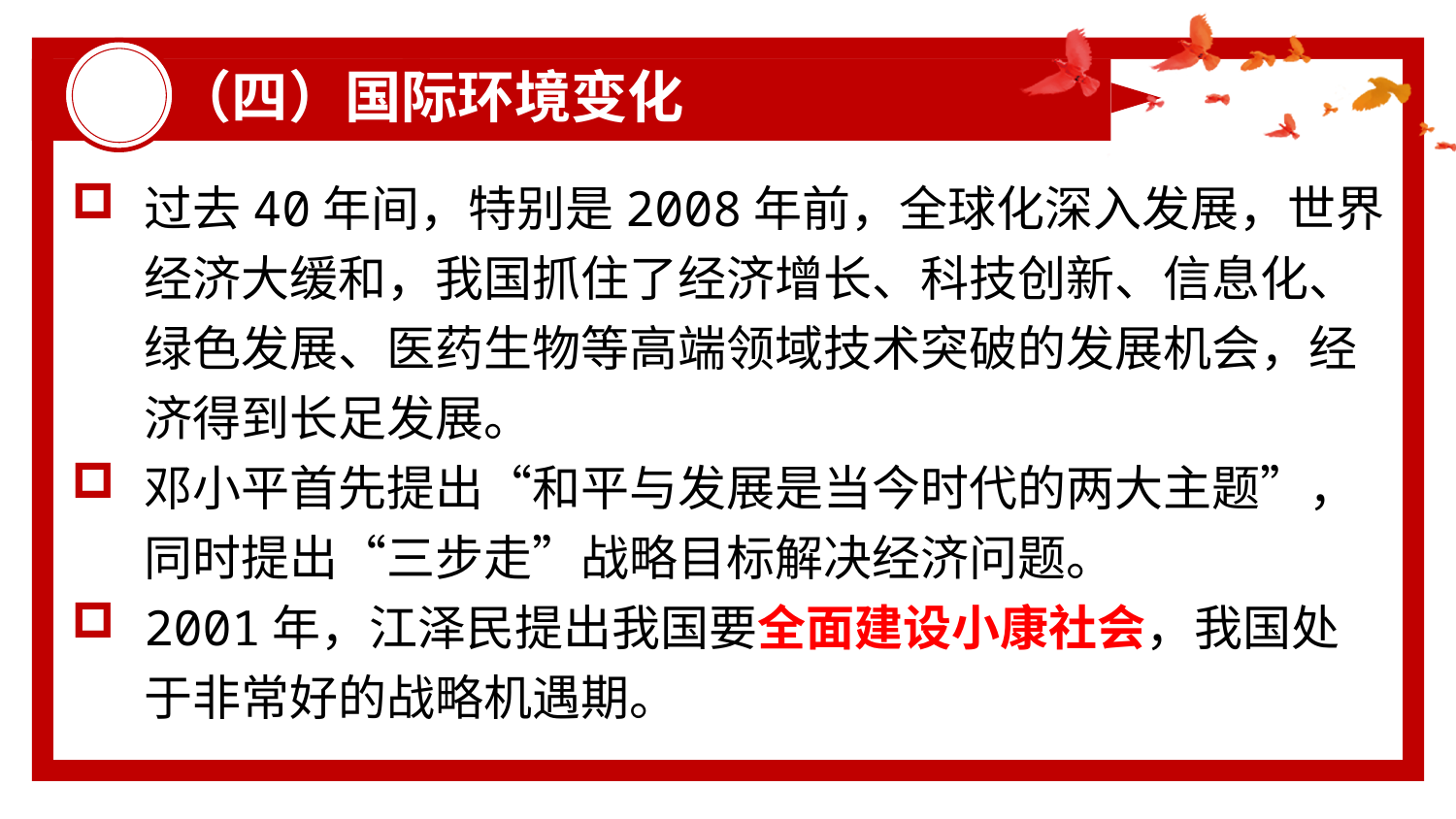

（四）国际环境变化
过去40年间，特别是2008年前，全球化深入发展，世界经济大缓和，我国抓住了经济增长、科技创新、信息化、绿色发展、医药生物等高端领域技术突破的发展机会，经济得到长足发展。
邓小平首先提出“和平与发展是当今时代的两大主题”，同时提出“三步走”战略目标解决经济问题。
2001年，江泽民提出我国要全面建设小康社会，我国处于非常好的战略机遇期。